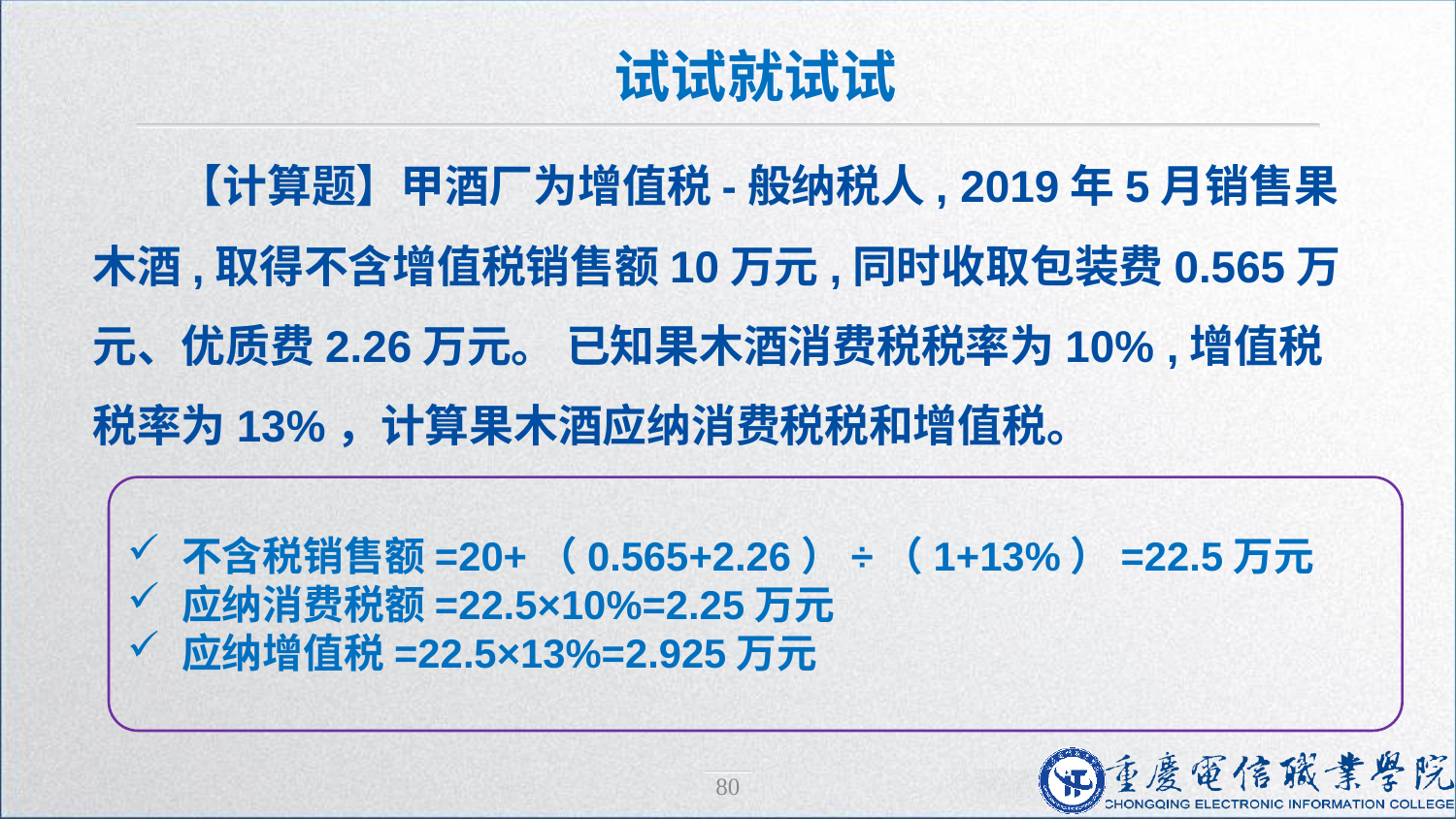

试试就试试
【计算题】甲酒厂为增值税-般纳税人, 2019年5月销售果木酒,取得不含增值税销售额10万元,同时收取包装费0.565万元、优质费2.26万元。 已知果木酒消费税税率为10% ,增值税税率为13%，计算果木酒应纳消费税税和增值税。

不含税销售额=20+（0.565+2.26）÷（1+13%）=22.5万元
应纳消费税额=22.5×10%=2.25万元
应纳增值税=22.5×13%=2.925万元
80